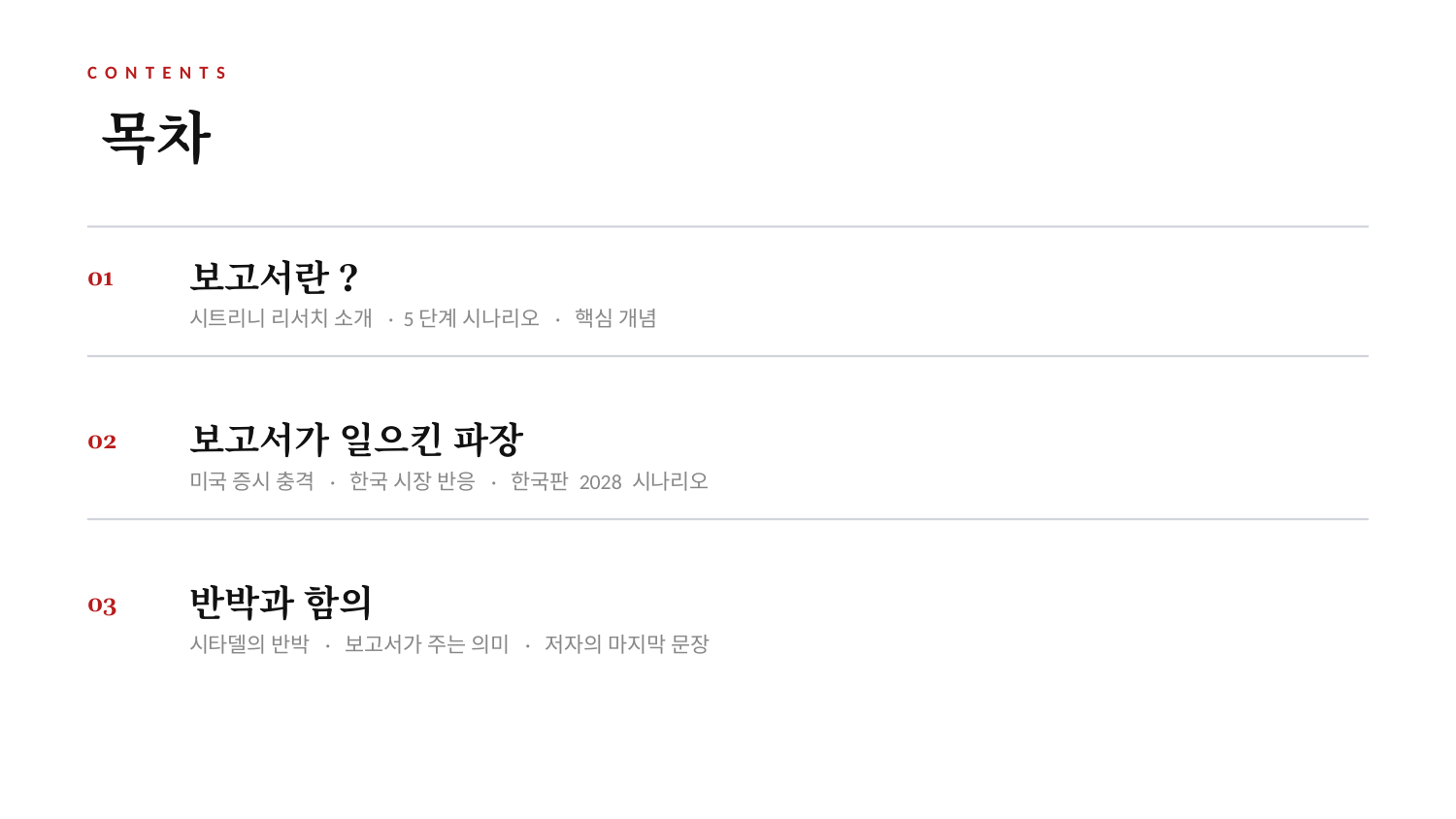

CONTENTS
목차

01
보고서란?
시트리니 리서치 소개  ·  5단계 시나리오  ·  핵심 개념

02
보고서가 일으킨 파장
미국 증시 충격  ·  한국 시장 반응  ·  한국판 2028 시나리오

03
반박과 함의
시타델의 반박  ·  보고서가 주는 의미  ·  저자의 마지막 문장